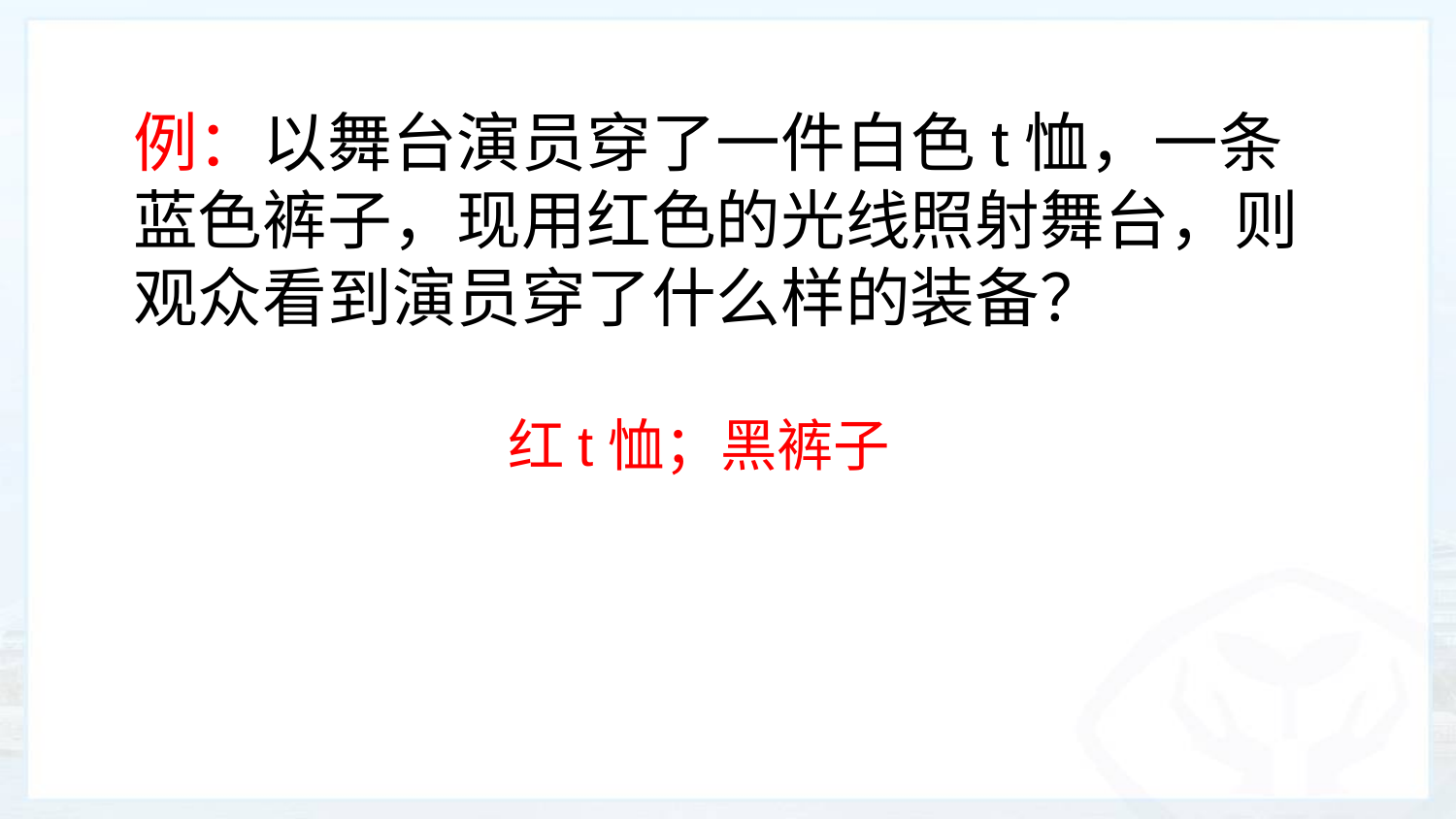

例：以舞台演员穿了一件白色t恤，一条蓝色裤子，现用红色的光线照射舞台，则观众看到演员穿了什么样的装备？
红t恤；黑裤子
红